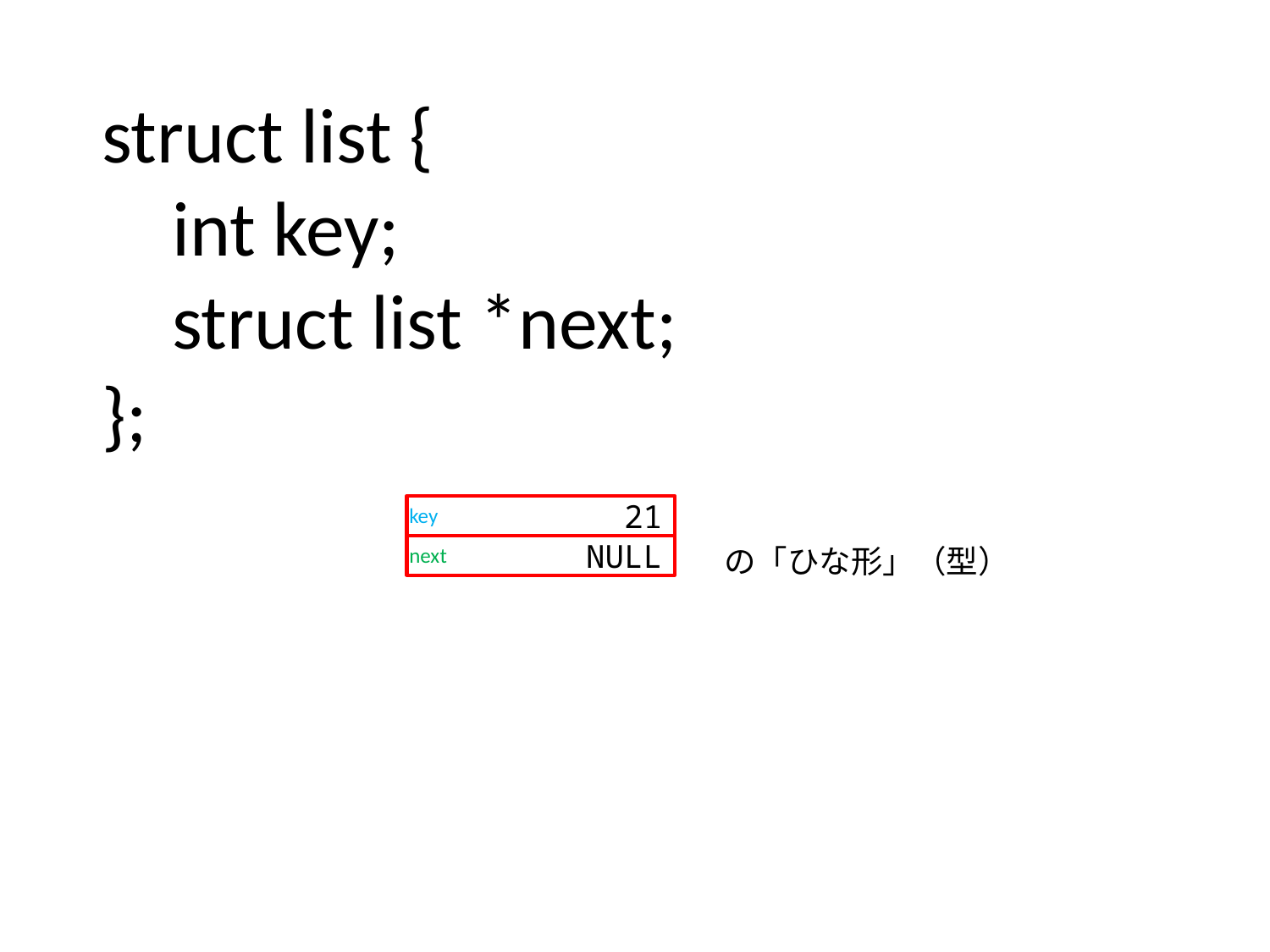

struct list {
    int key;
    struct list *next;
};
key
21
next
NULL
の「ひな形」（型）